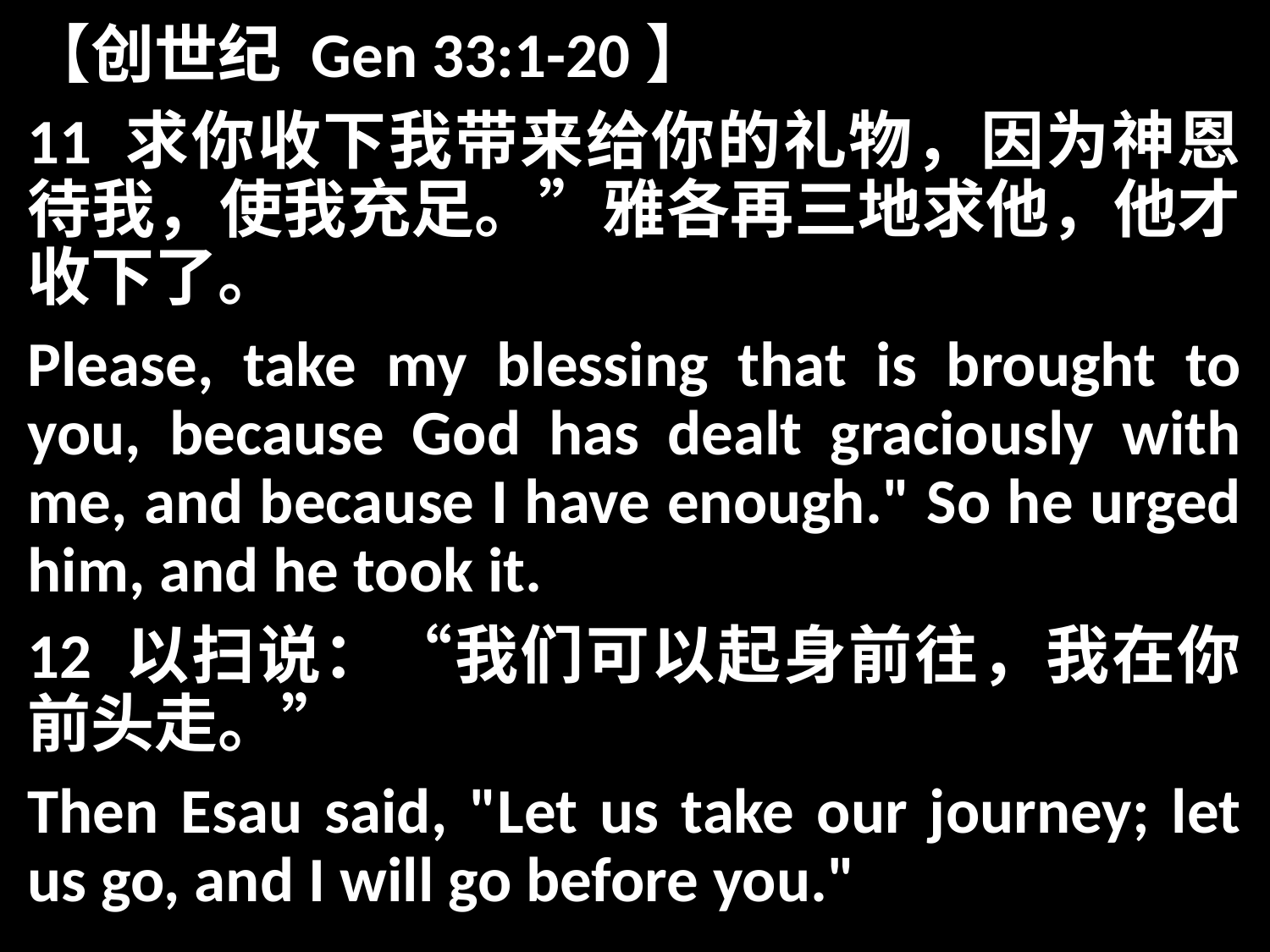

【创世纪 Gen 33:1-20】
11 求你收下我带来给你的礼物，因为神恩待我，使我充足。”雅各再三地求他，他才收下了。
Please, take my blessing that is brought to you, because God has dealt graciously with me, and because I have enough." So he urged him, and he took it.
12 以扫说：“我们可以起身前往，我在你前头走。”
Then Esau said, "Let us take our journey; let us go, and I will go before you."